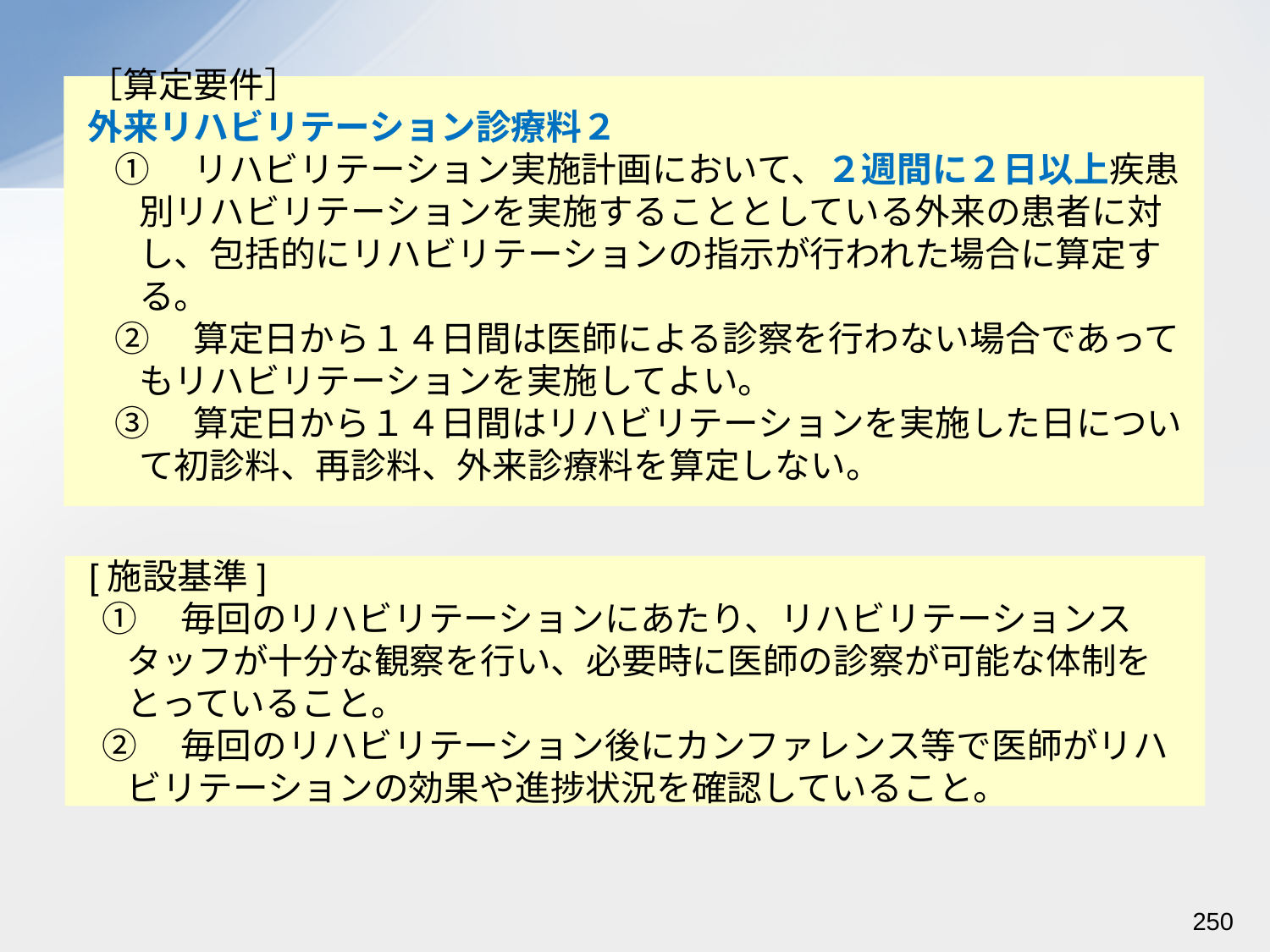

［算定要件］
外来リハビリテーション診療料２
①　リハビリテーション実施計画において、２週間に２日以上疾患別リハビリテーションを実施することとしている外来の患者に対し、包括的にリハビリテーションの指示が行われた場合に算定する。
②　算定日から１４日間は医師による診察を行わない場合であってもリハビリテーションを実施してよい。
③　算定日から１４日間はリハビリテーションを実施した日について初診料、再診料、外来診療料を算定しない。

[施設基準]
①　毎回のリハビリテーションにあたり、リハビリテーションスタッフが十分な観察を行い、必要時に医師の診察が可能な体制をとっていること。
②　毎回のリハビリテーション後にカンファレンス等で医師がリハビリテーションの効果や進捗状況を確認していること。
250